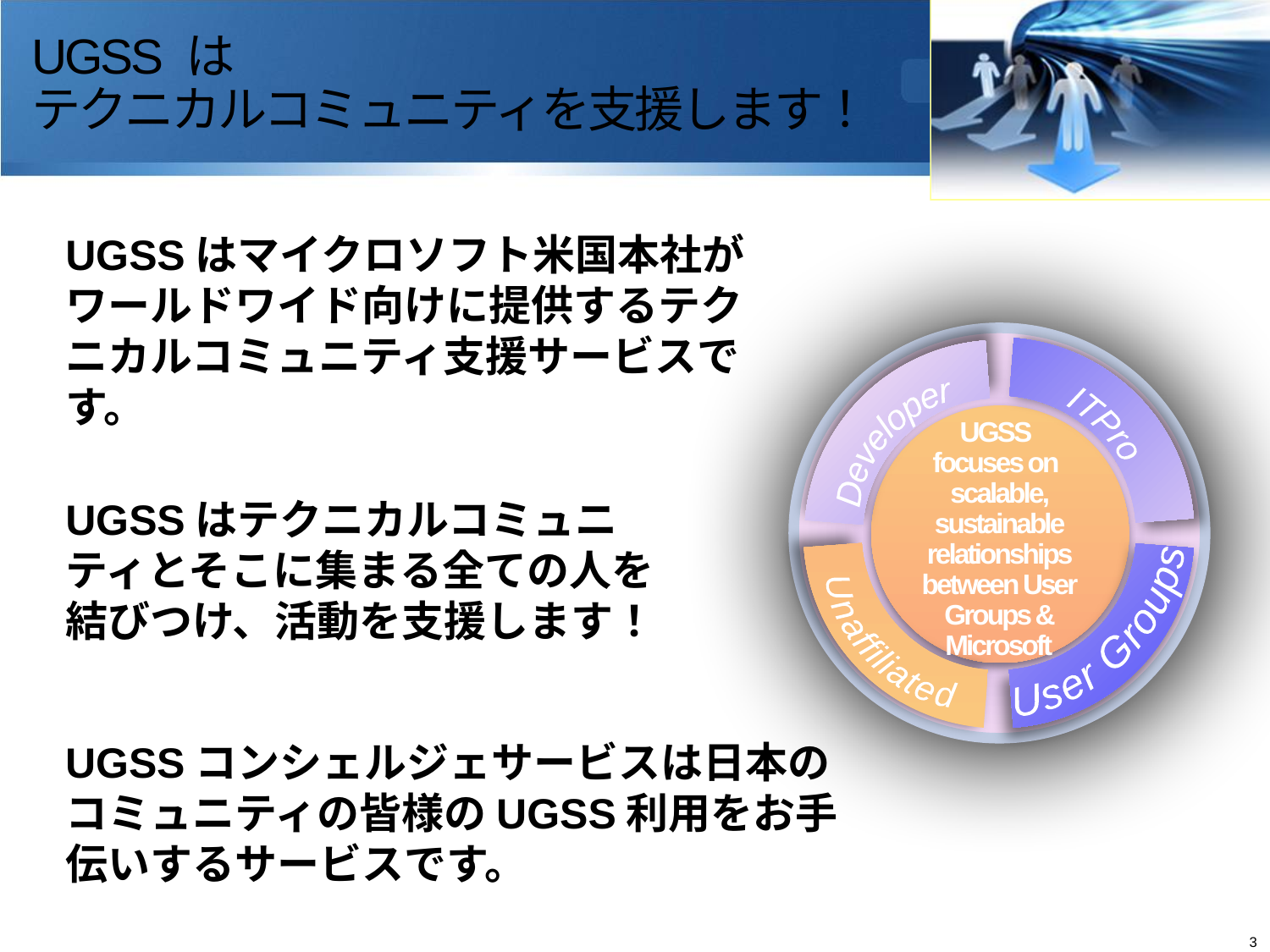

# UGSS は テクニカルコミュニティを支援します！
UGSSはマイクロソフト米国本社がワールドワイド向けに提供するテクニカルコミュニティ支援サービスです。

ITPro
UGSS
focuses on
scalable, sustainable relationships between User Groups & Microsoft
Developer
User Groups
Unaffiliated
UGSSはテクニカルコミュニティとそこに集まる全ての人を結びつけ、活動を支援します！
UGSSコンシェルジェサービスは日本のコミュニティの皆様のUGSS利用をお手伝いするサービスです。
3